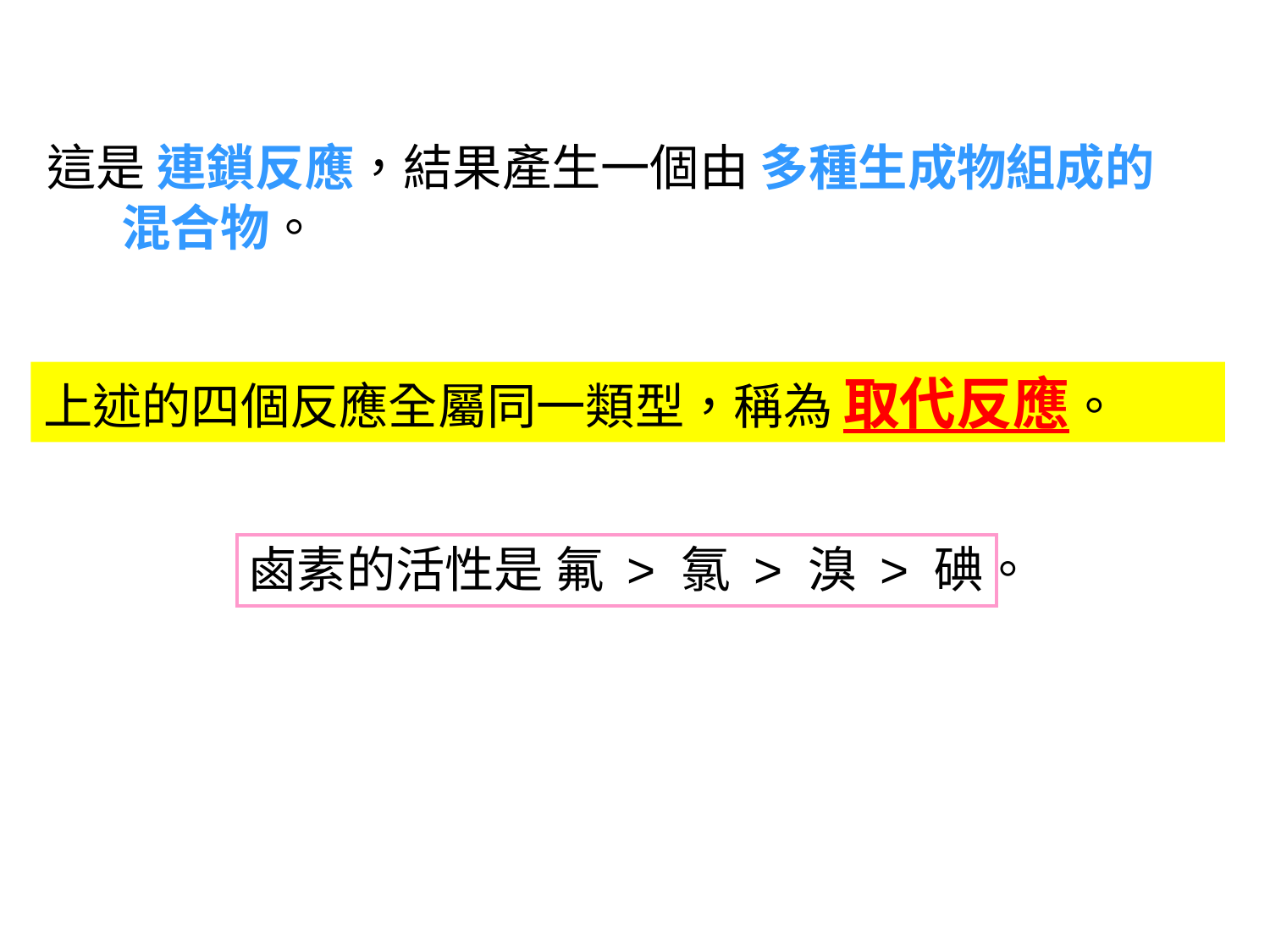

這是 連鎖反應，結果產生一個由 多種生成物組成的混合物。
上述的四個反應全屬同一類型，稱為 取代反應。
鹵素的活性是 氟 > 氯 > 溴 > 碘。